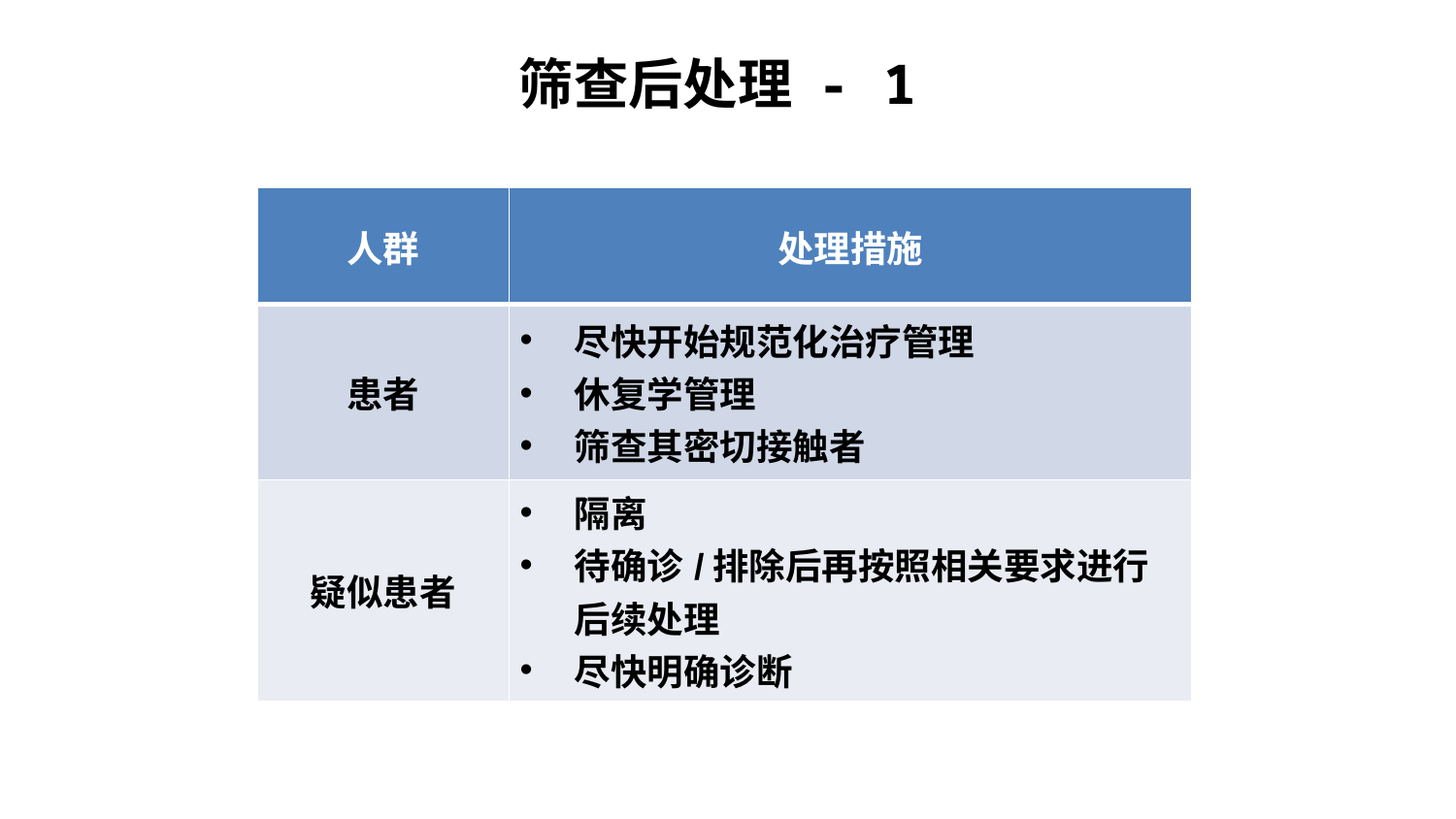

# 筛查后处理 - 1
| 人群 | 处理措施 |
| --- | --- |
| 患者 | 尽快开始规范化治疗管理 休复学管理 筛查其密切接触者 |
| 疑似患者 | 隔离 待确诊/排除后再按照相关要求进行后续处理 尽快明确诊断 |

16